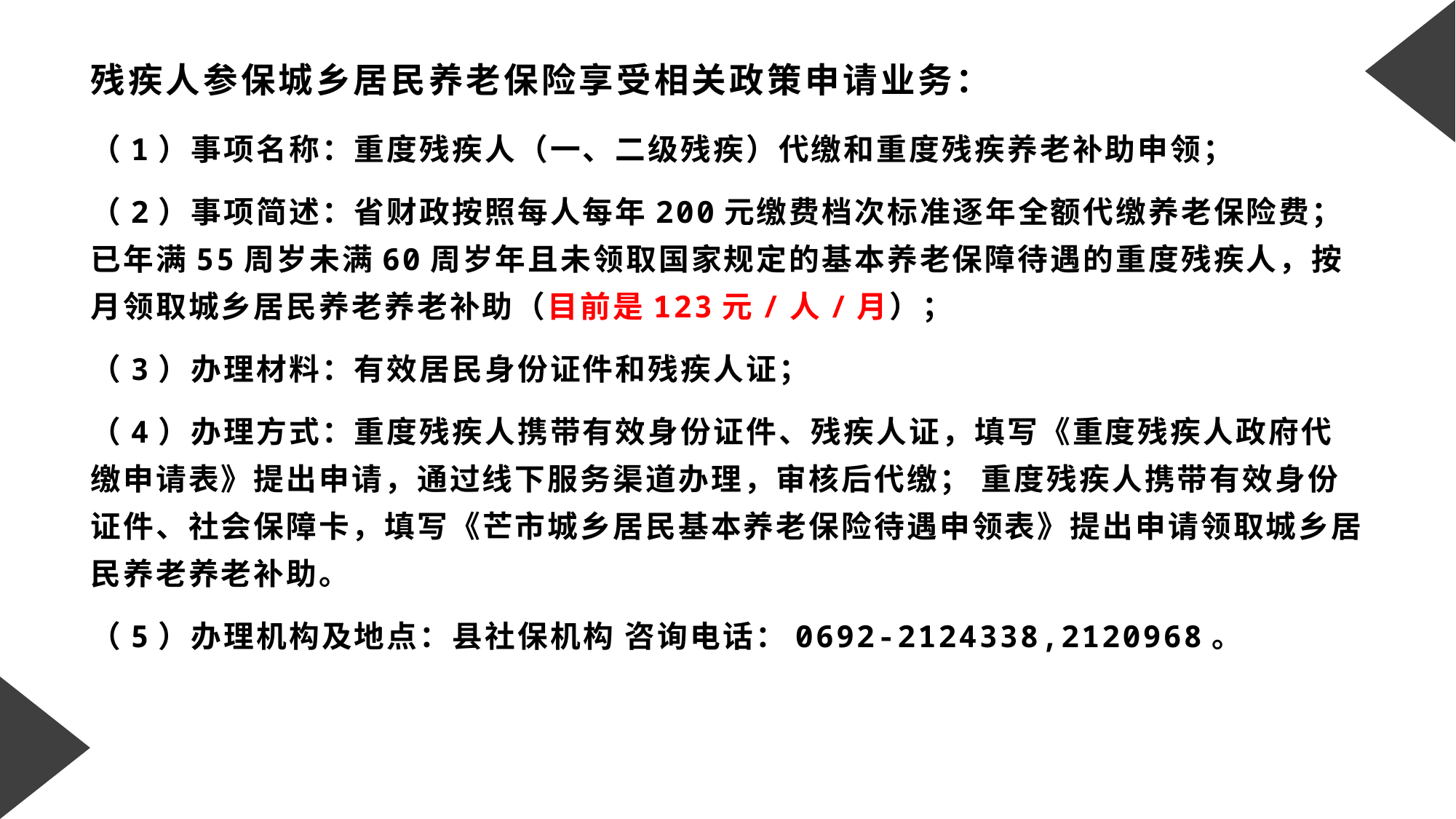

# 残疾人参保城乡居民养老保险享受相关政策申请业务：
（1）事项名称：重度残疾人（一、二级残疾）代缴和重度残疾养老补助申领；
（2）事项简述：省财政按照每人每年200元缴费档次标准逐年全额代缴养老保险费；已年满55周岁未满60周岁年且未领取国家规定的基本养老保障待遇的重度残疾人，按月领取城乡居民养老养老补助（目前是123元/人/月）；
（3）办理材料：有效居民身份证件和残疾人证；
（4）办理方式：重度残疾人携带有效身份证件、残疾人证，填写《重度残疾人政府代缴申请表》提出申请，通过线下服务渠道办理，审核后代缴； 重度残疾人携带有效身份证件、社会保障卡，填写《芒市城乡居民基本养老保险待遇申领表》提出申请领取城乡居民养老养老补助。
（5）办理机构及地点：县社保机构 咨询电话：0692-2124338,2120968。